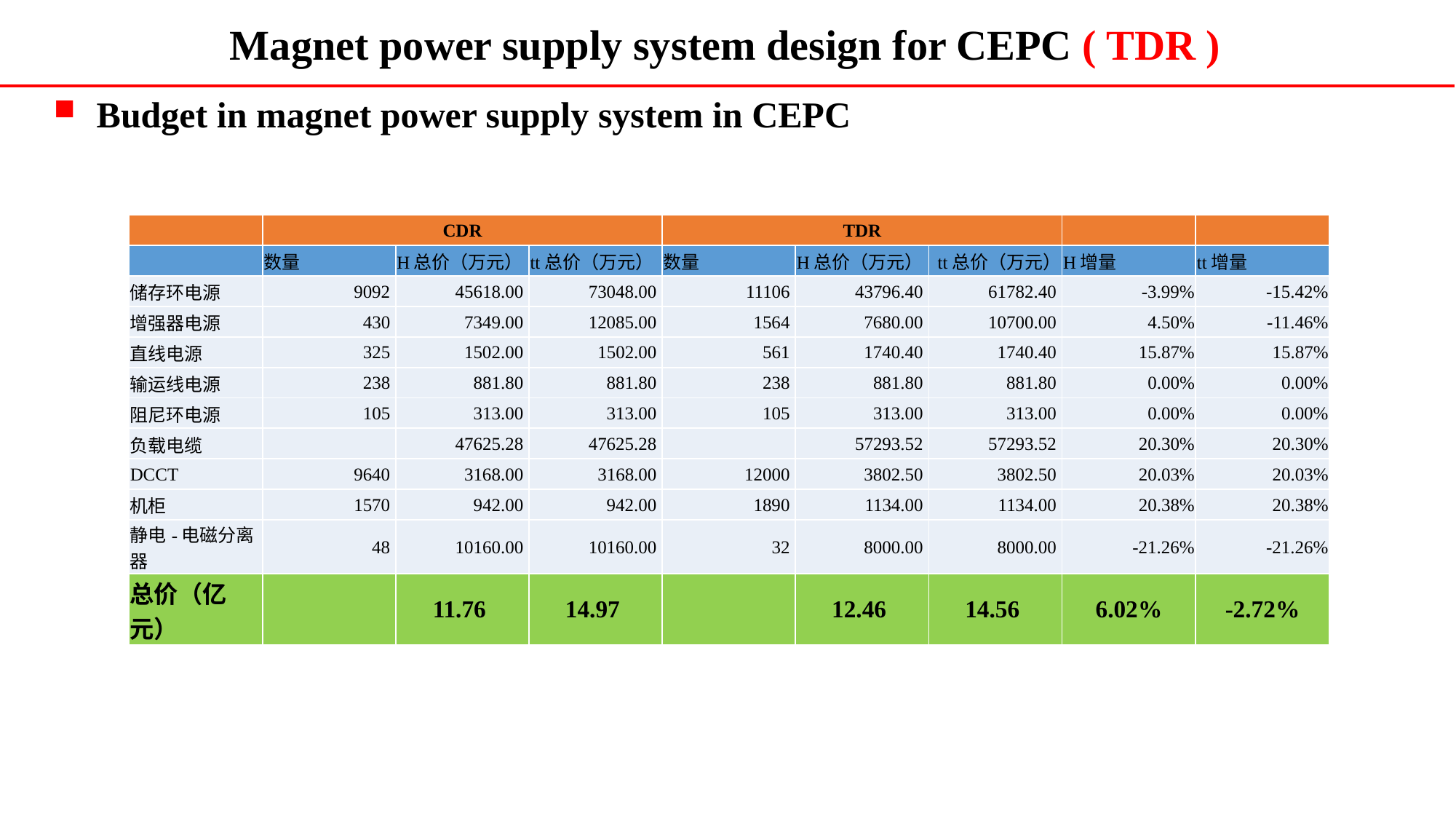

Magnet power supply system design for CEPC ( TDR )
Budget in magnet power supply system in CEPC
|  | CDR |  |  | TDR |  |  |  |  |
| --- | --- | --- | --- | --- | --- | --- | --- | --- |
|  | 数量 | H总价（万元） | tt总价（万元） | 数量 | H总价（万元） | tt总价（万元） | H增量 | tt增量 |
| 储存环电源 | 9092 | 45618.00 | 73048.00 | 11106 | 43796.40 | 61782.40 | -3.99% | -15.42% |
| 增强器电源 | 430 | 7349.00 | 12085.00 | 1564 | 7680.00 | 10700.00 | 4.50% | -11.46% |
| 直线电源 | 325 | 1502.00 | 1502.00 | 561 | 1740.40 | 1740.40 | 15.87% | 15.87% |
| 输运线电源 | 238 | 881.80 | 881.80 | 238 | 881.80 | 881.80 | 0.00% | 0.00% |
| 阻尼环电源 | 105 | 313.00 | 313.00 | 105 | 313.00 | 313.00 | 0.00% | 0.00% |
| 负载电缆 |  | 47625.28 | 47625.28 |  | 57293.52 | 57293.52 | 20.30% | 20.30% |
| DCCT | 9640 | 3168.00 | 3168.00 | 12000 | 3802.50 | 3802.50 | 20.03% | 20.03% |
| 机柜 | 1570 | 942.00 | 942.00 | 1890 | 1134.00 | 1134.00 | 20.38% | 20.38% |
| 静电-电磁分离器 | 48 | 10160.00 | 10160.00 | 32 | 8000.00 | 8000.00 | -21.26% | -21.26% |
| 总价（亿元） |  | 11.76 | 14.97 |  | 12.46 | 14.56 | 6.02% | -2.72% |